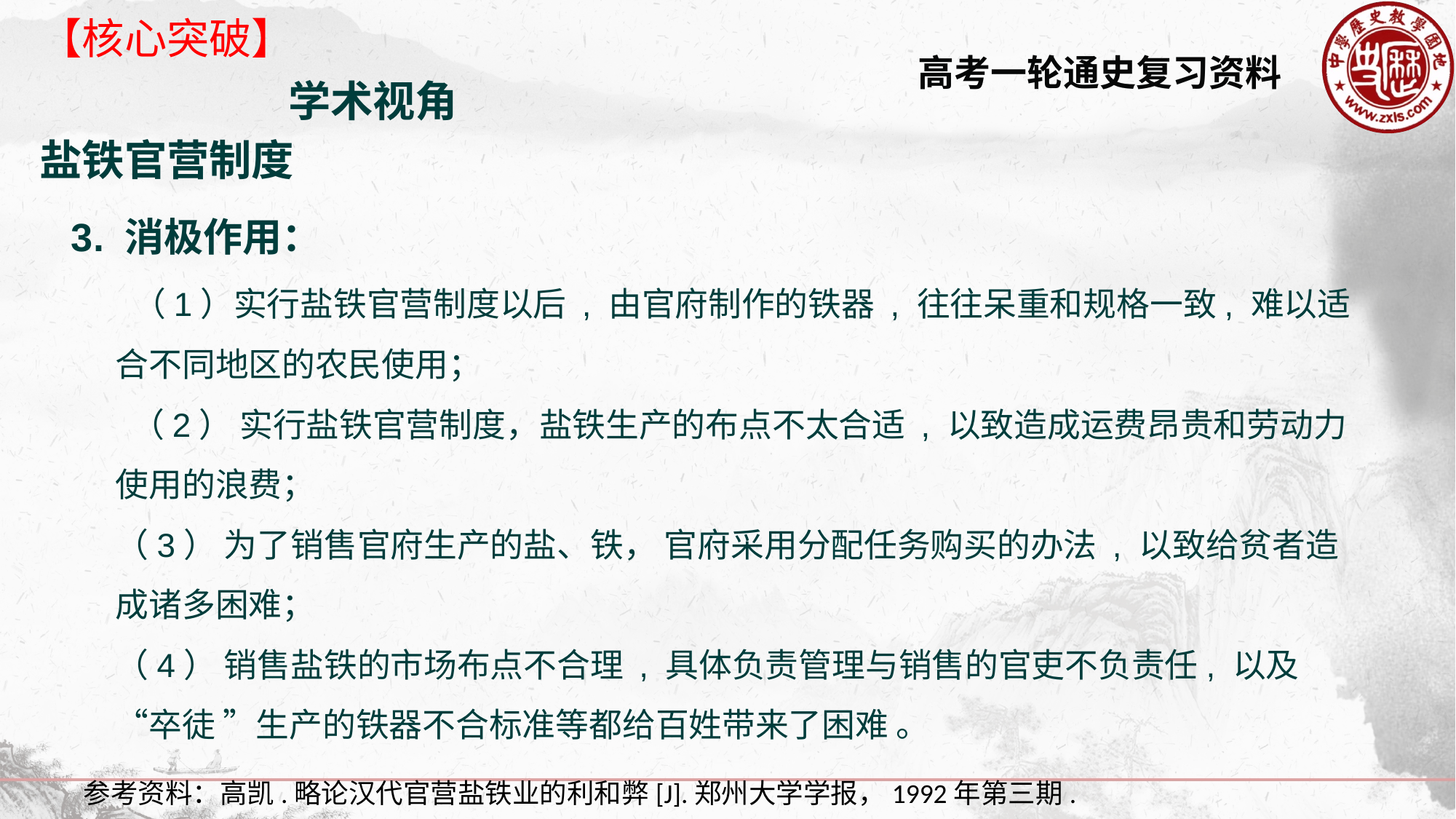

【核心突破】
学术视角
盐铁官营制度
3. 消极作用：
 （1）实行盐铁官营制度以后 , 由官府制作的铁器 , 往往呆重和规格一致, 难以适合不同地区的农民使用；
 （2） 实行盐铁官营制度，盐铁生产的布点不太合适 , 以致造成运费昂贵和劳动力使用的浪费；
（3） 为了销售官府生产的盐、铁， 官府采用分配任务购买的办法 , 以致给贫者造成诸多困难；
（4） 销售盐铁的市场布点不合理 , 具体负责管理与销售的官吏不负责任, 以及 “卒徒 ”生产的铁器不合标准等都给百姓带来了困难 。
参考资料：高凯.略论汉代官营盐铁业的利和弊[J].郑州大学学报，1992年第三期.